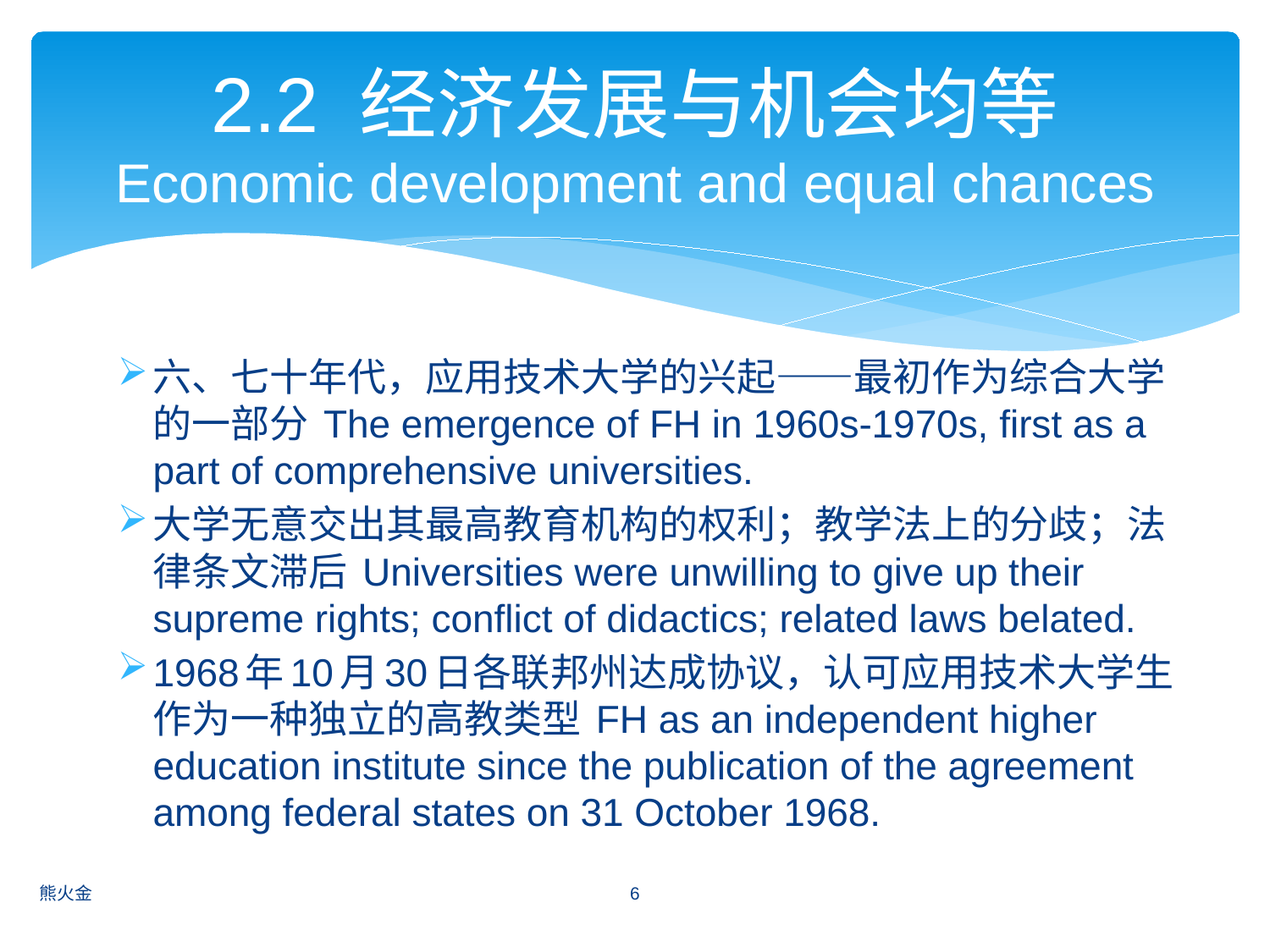

# 2.2 经济发展与机会均等 Economic development and equal chances
六、七十年代，应用技术大学的兴起——最初作为综合大学的一部分 The emergence of FH in 1960s-1970s, first as a part of comprehensive universities.
大学无意交出其最高教育机构的权利；教学法上的分歧；法律条文滞后 Universities were unwilling to give up their supreme rights; conflict of didactics; related laws belated.
1968年10月30日各联邦州达成协议，认可应用技术大学生作为一种独立的高教类型 FH as an independent higher education institute since the publication of the agreement among federal states on 31 October 1968.

6
熊火金